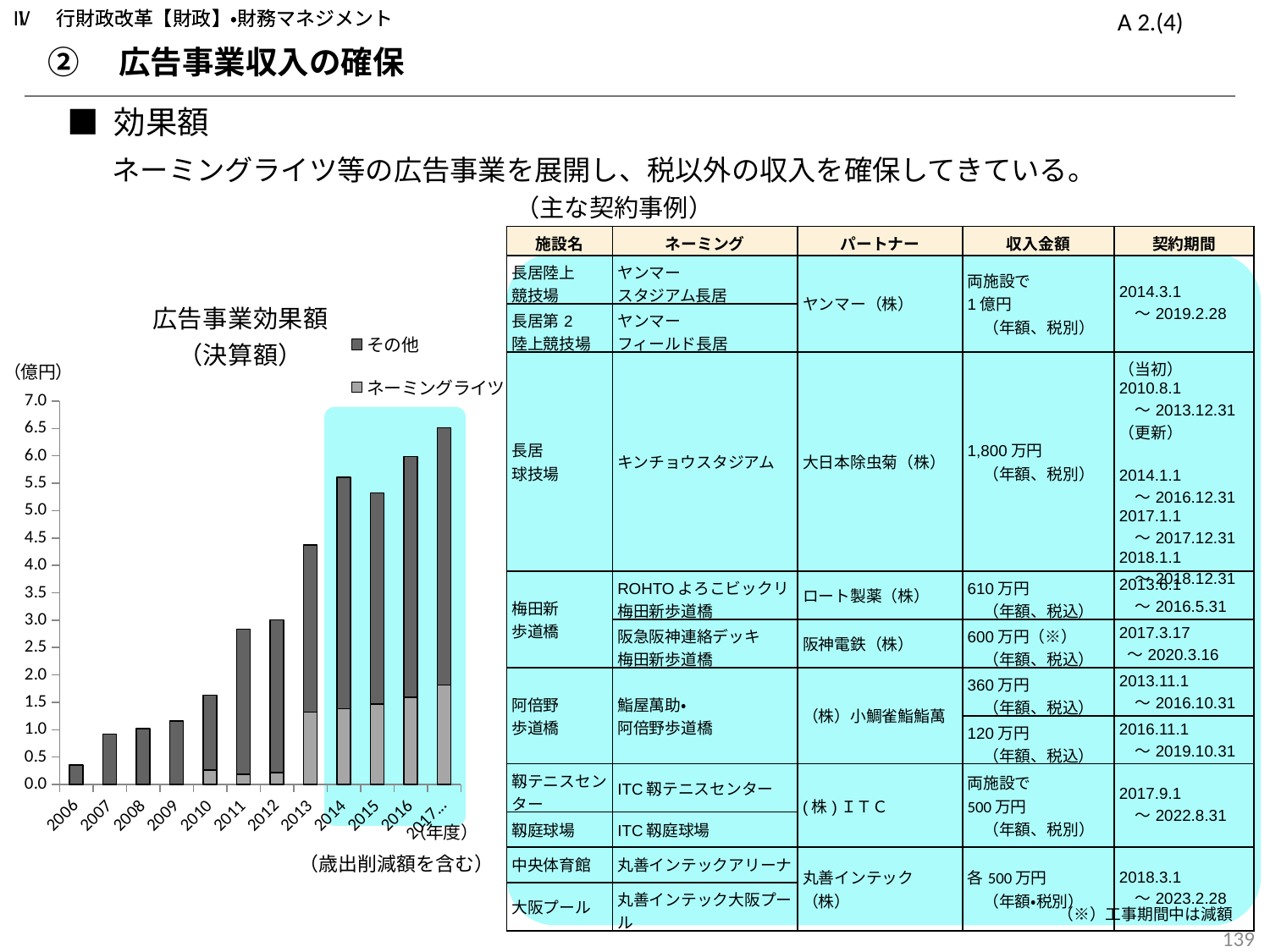

A 2.(4)
Ⅰ　行財政改革【財政】・財務マネジメント
Ⅳ　行財政改革【財政】・財務マネジメント
②　広告事業収入の確保
■ 効果額

ネーミングライツ等の広告事業を展開し、税以外の収入を確保してきている。
（主な契約事例）
| 施設名 | ネーミング | パートナー | 収入金額 | 契約期間 |
| --- | --- | --- | --- | --- |
| 長居陸上 競技場 | ヤンマー スタジアム長居 | ヤンマー（株） | 両施設で 1億円 　（年額、税別） | 2014.3.1 　～2019.2.28 |
| 長居第2 陸上競技場 | ヤンマー フィールド長居 |  |  |  |
| 長居 球技場 | キンチョウスタジアム | 大日本除虫菊（株） | 1,800万円 　（年額、税別） | （当初） 2010.8.1 　～2013.12.31 （更新）　　　　　　　　　2014.1.1 　～2016.12.31 2017.1.1 　～2017.12.31 2018.1.1 　～2018.12.31 |
| 梅田新 歩道橋 | ROHTOよろこビックリ 梅田新歩道橋 | ロート製薬（株） | 610万円 　（年額、税込） | 2013.6.1 　～2016.5.31 |
|  | 阪急阪神連絡デッキ 梅田新歩道橋 | 阪神電鉄（株） | 600万円（※） 　（年額、税込） | 2017.3.17 ～2020.3.16 |
| 阿倍野 歩道橋 | 鮨屋萬助・ 阿倍野歩道橋 | （株）小鯛雀鮨鮨萬 | 360万円 　（年額、税込） | 2013.11.1 　～2016.10.31 |
|  |  |  | 120万円 　（年額、税込） | 2016.11.1 　～2019.10.31 |
| 靱テニスセンター | ITC靱テニスセンター | (株)ＩＴＣ | 両施設で 500万円 　（年額、税別） | 2017.9.1 　～2022.8.31 |
| 靱庭球場 | ITC靱庭球場 |  |  |  |
| 中央体育館 | 丸善インテックアリーナ | 丸善インテック（株） | 各500万円 　（年額・税別） | 2018.3.1 　～2023.2.28 |
| 大阪プール | 丸善インテック大阪プール |  |  |  |

### Chart: 広告事業効果額
（決算額）

| Category | ネーミングライツ | その他 |
|---|---|---|
| 2006 | 0.0 | 0.35772 |
| 2007 | 0.0 | 0.91998 |
| 2008 | 0.0 | 1.0211 |
| 2009 | 0.0 | 1.15765 |
| 2010 | 0.26775 | 1.36228 |
| 2011 | 0.189 | 2.64886 |
| 2012 | 0.2153 | 2.79033 |
| 2013 | 1.31809 | 3.05319 |
| 2014 | 1.38415 | 4.22392 |
| 2015 | 1.4694 | 3.85173 |
| 2016 | 1.5897 | 4.39801 |
| 2017(見込） | 1.8128 | 4.69934 |
（歳出削減額を含む）
（※）工事期間中は減額
139